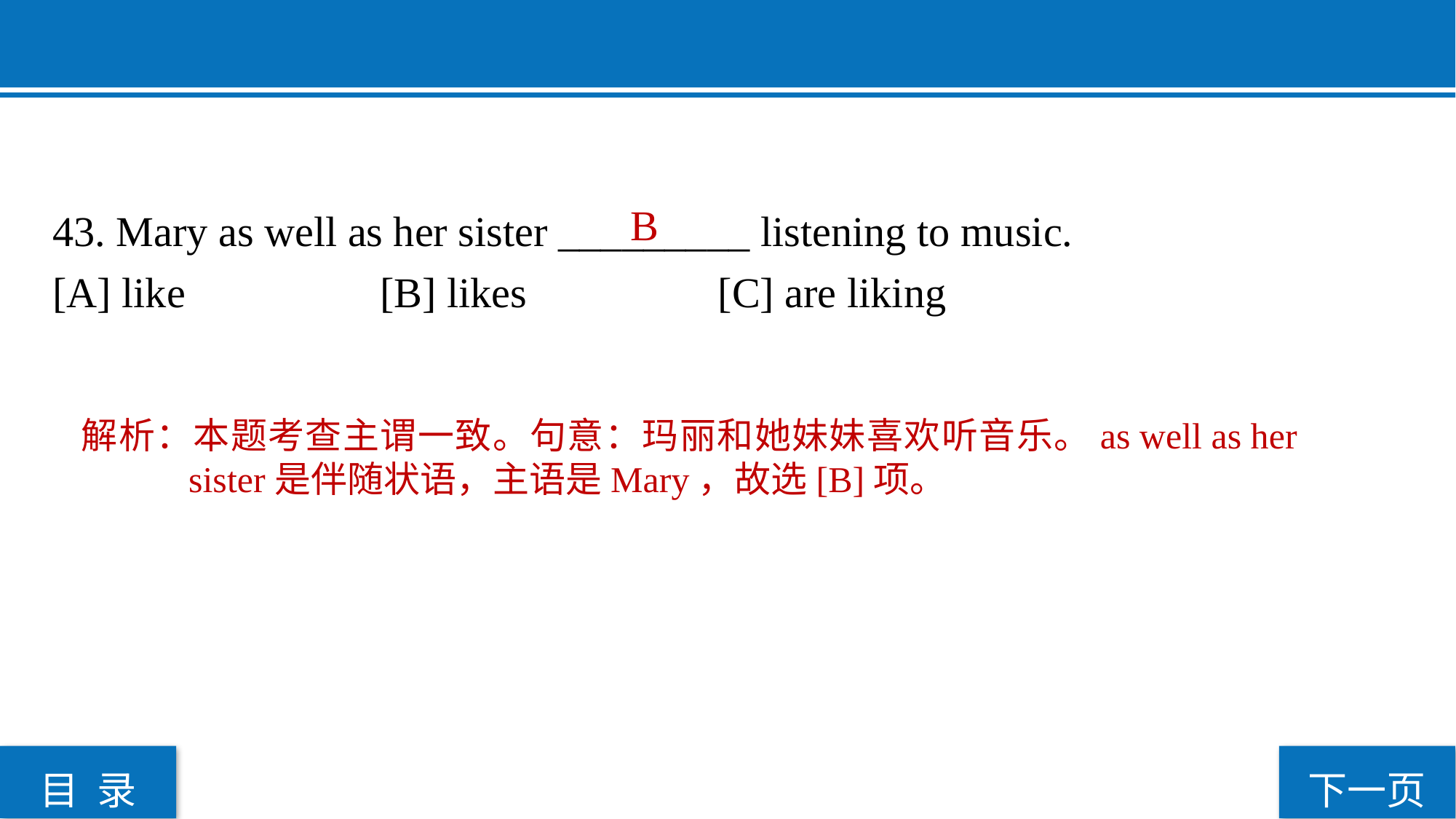

43. Mary as well as her sister _________ listening to music.
[A] like 		[B] likes		 [C] are liking
 B
解析：本题考查主谓一致。句意：玛丽和她妹妹喜欢听音乐。as well as her sister是伴随状语，主语是Mary，故选[B]项。